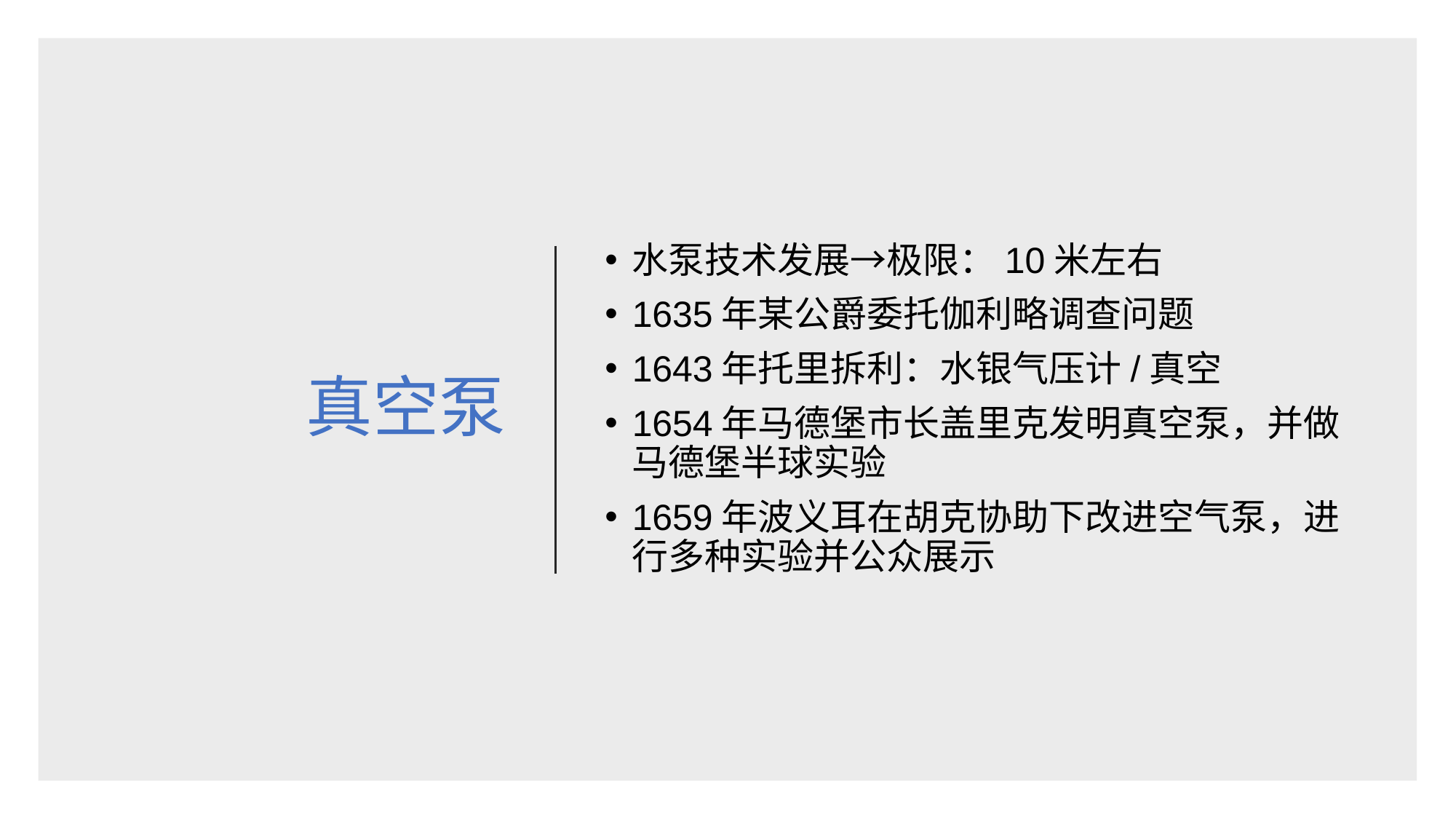

# 真空泵
水泵技术发展→极限：10米左右
1635年某公爵委托伽利略调查问题
1643年托里拆利：水银气压计/真空
1654年马德堡市长盖里克发明真空泵，并做马德堡半球实验
1659年波义耳在胡克协助下改进空气泵，进行多种实验并公众展示